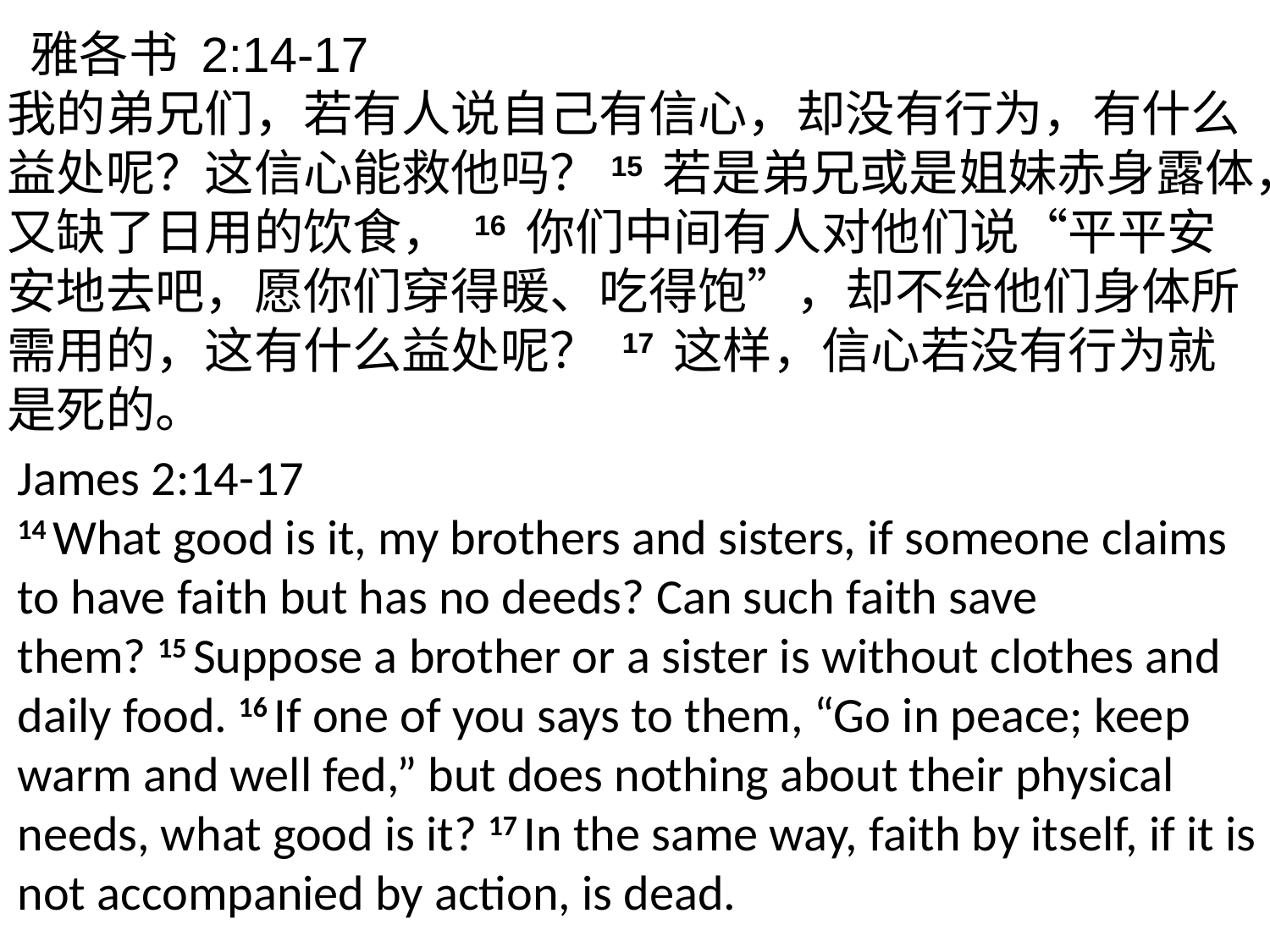

雅各书 2:14-17
我的弟兄们，若有人说自己有信心，却没有行为，有什么益处呢？这信心能救他吗？15 若是弟兄或是姐妹赤身露体，又缺了日用的饮食， 16 你们中间有人对他们说“平平安安地去吧，愿你们穿得暖、吃得饱”，却不给他们身体所需用的，这有什么益处呢？ 17 这样，信心若没有行为就是死的。
James 2:14-17
14 What good is it, my brothers and sisters, if someone claims to have faith but has no deeds? Can such faith save them? 15 Suppose a brother or a sister is without clothes and daily food. 16 If one of you says to them, “Go in peace; keep warm and well fed,” but does nothing about their physical needs, what good is it? 17 In the same way, faith by itself, if it is not accompanied by action, is dead.